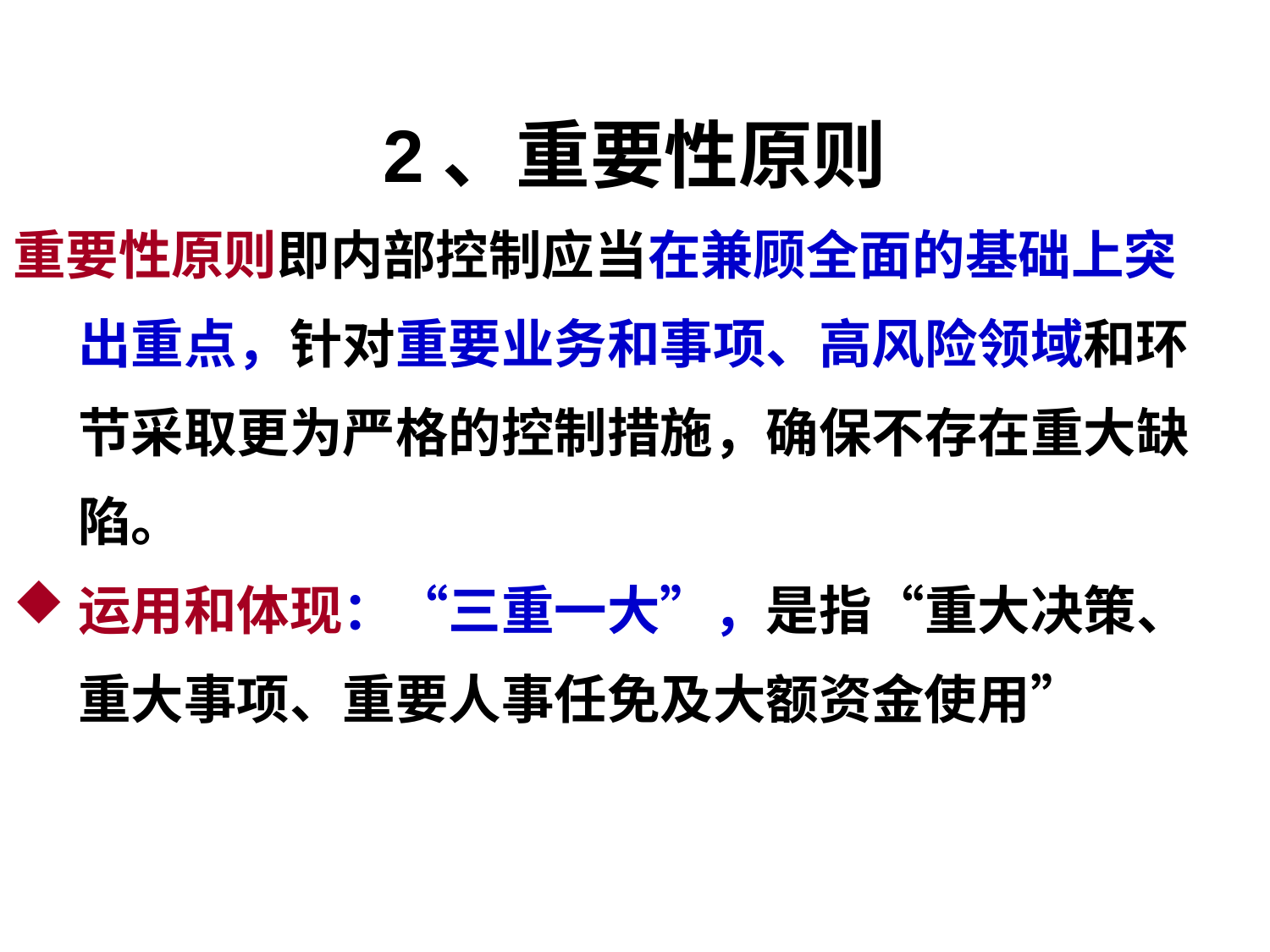

2、重要性原则
重要性原则即内部控制应当在兼顾全面的基础上突出重点，针对重要业务和事项、高风险领域和环节采取更为严格的控制措施，确保不存在重大缺陷。
运用和体现：“三重一大”，是指“重大决策、重大事项、重要人事任免及大额资金使用”